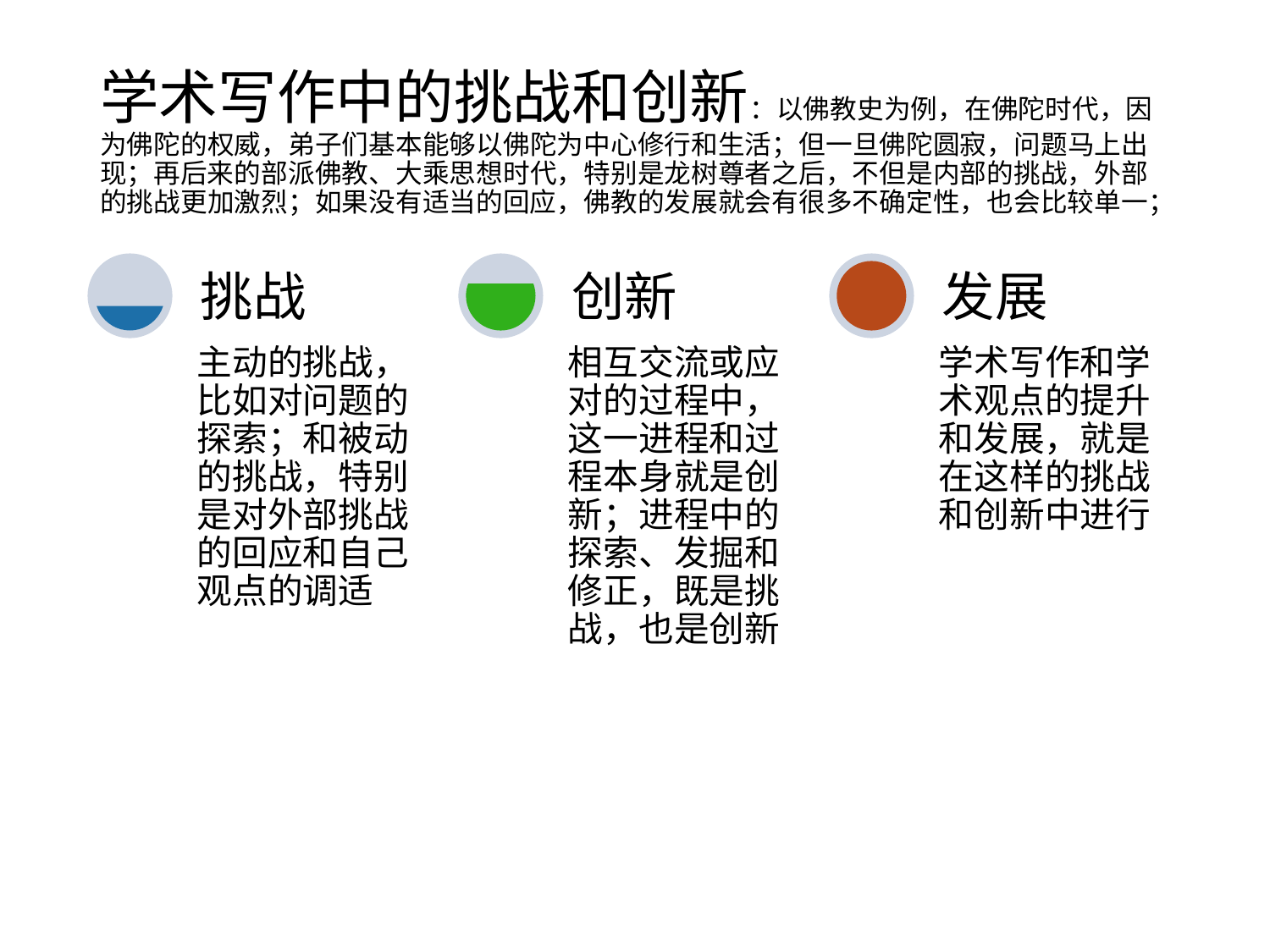

# 学术写作中的挑战和创新：以佛教史为例，在佛陀时代，因为佛陀的权威，弟子们基本能够以佛陀为中心修行和生活；但一旦佛陀圆寂，问题马上出现；再后来的部派佛教、大乘思想时代，特别是龙树尊者之后，不但是内部的挑战，外部的挑战更加激烈；如果没有适当的回应，佛教的发展就会有很多不确定性，也会比较单一；
主动的挑战，比如对问题的探索；和被动的挑战，特别是对外部挑战的回应和自己观点的调适
挑战
相互交流或应对的过程中，这一进程和过程本身就是创新；进程中的探索、发掘和修正，既是挑战，也是创新
创新
学术写作和学术观点的提升和发展，就是在这样的挑战和创新中进行
发展